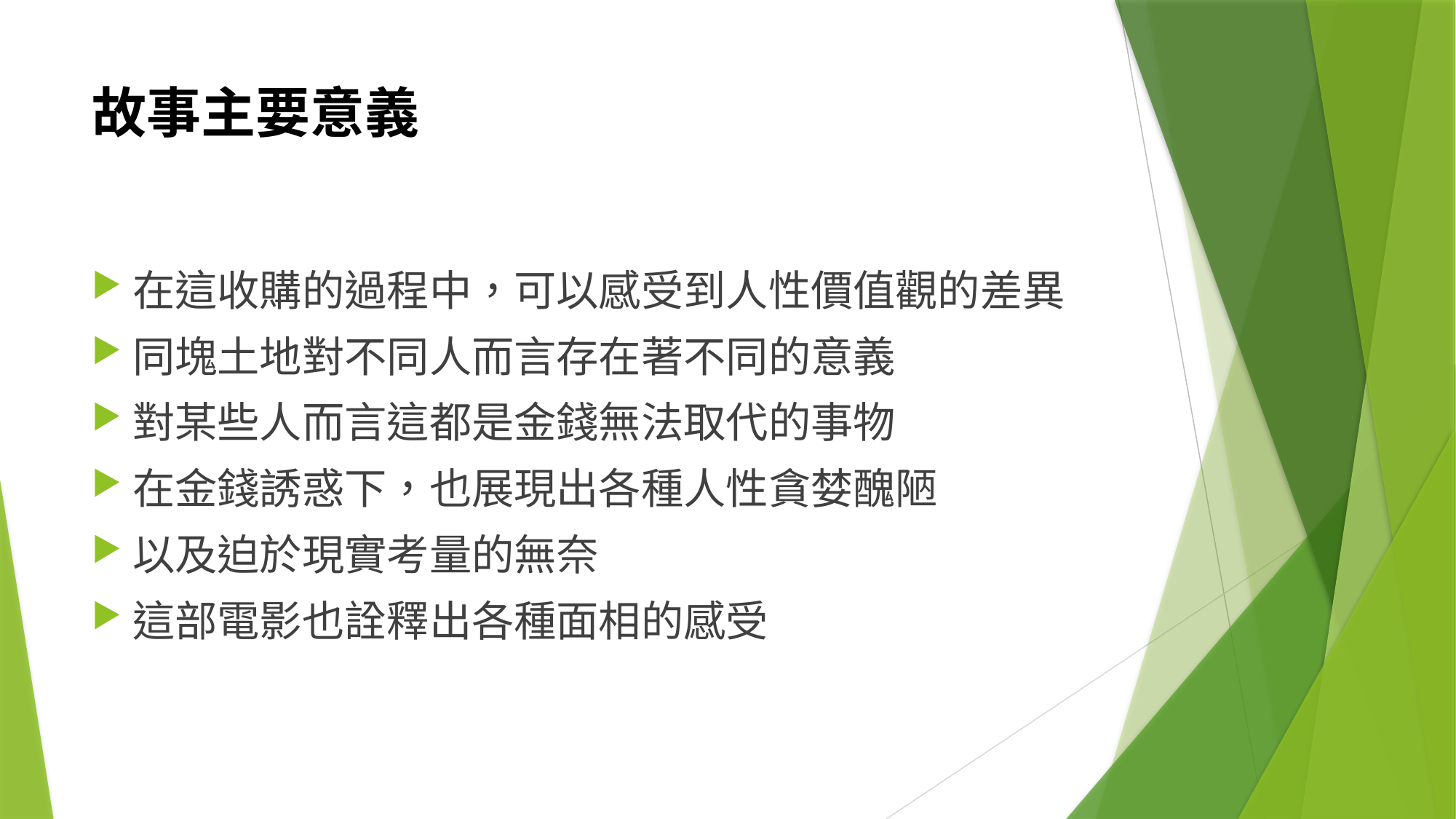

# 故事主要意義
在這收購的過程中，可以感受到人性價值觀的差異
同塊土地對不同人而言存在著不同的意義
對某些人而言這都是金錢無法取代的事物
在金錢誘惑下，也展現出各種人性貪婪醜陋
以及迫於現實考量的無奈
這部電影也詮釋出各種面相的感受